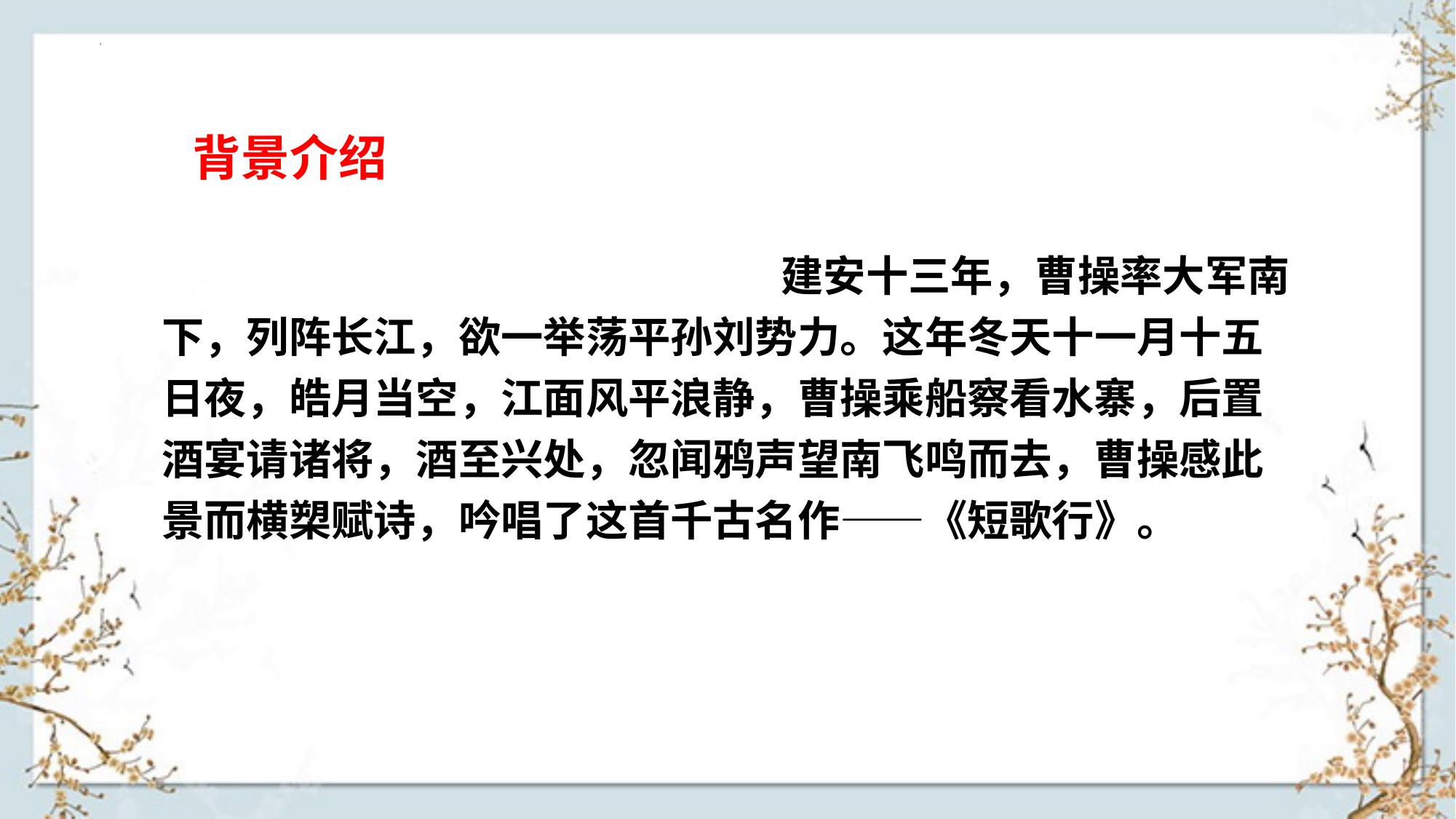

# 背景介绍
                                                                  建安十三年，曹操率大军南下，列阵长江，欲一举荡平孙刘势力。这年冬天十一月十五日夜，皓月当空，江面风平浪静，曹操乘船察看水寨，后置酒宴请诸将，酒至兴处，忽闻鸦声望南飞鸣而去，曹操感此景而横槊赋诗，吟唱了这首千古名作——《短歌行》。